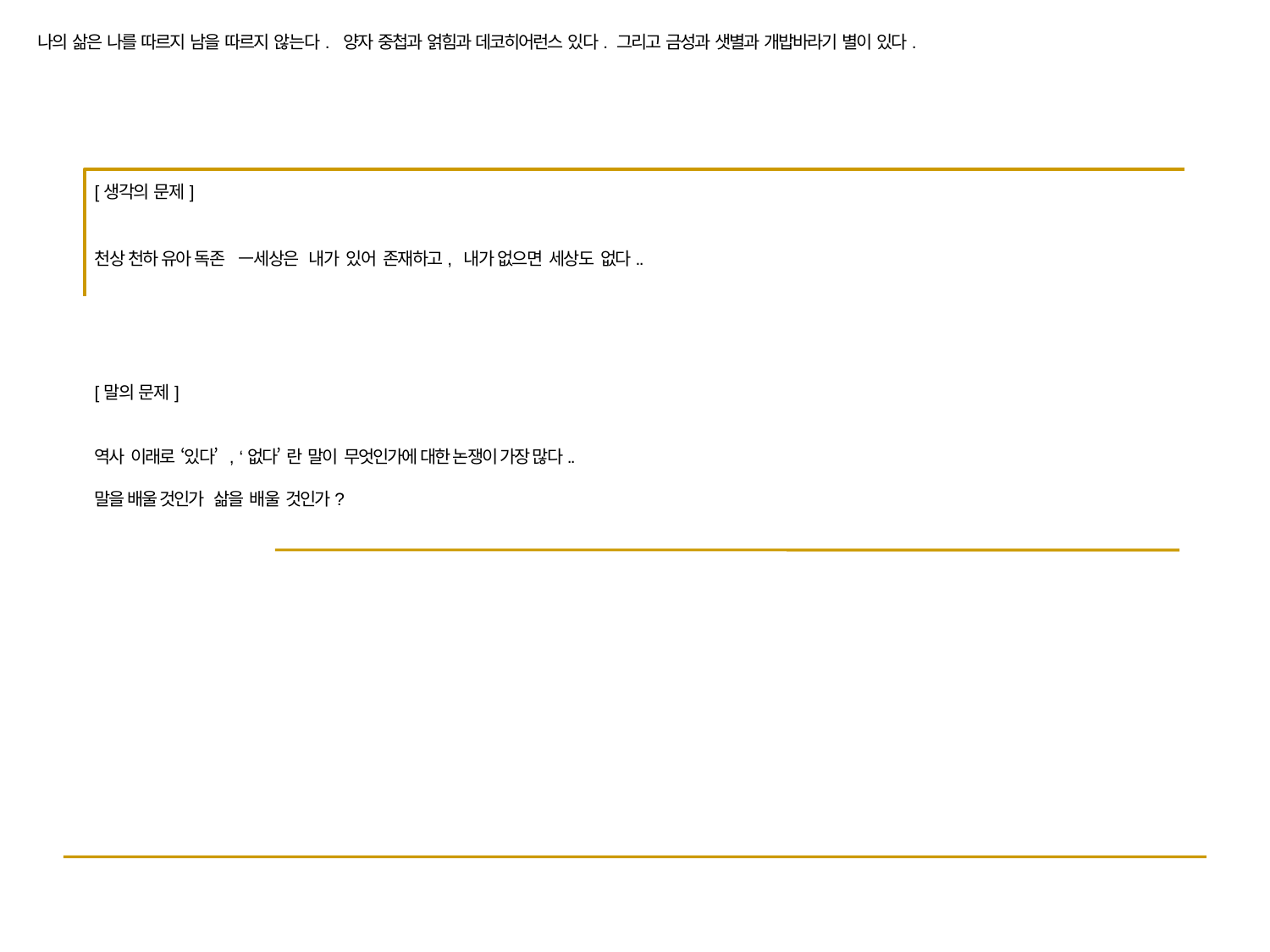

나의 삶은 나를 따르지 남을 따르지 않는다. 양자 중첩과 얽힘과 데코히어런스 있다. 그리고 금성과 샛별과 개밥바라기 별이 있다.

[생각의 문제]

천상 천하 유아 독존    ㅡ세상은   내가  있어  존재하고,  내가 없으면  세상도  없다..
[말의 문제]

역사  이래로  ‘있다’  ,  ‘없다’  란  말이  무엇인가에 대한 논쟁이 가장 많다..
말을 배울 것인가   삶을  배울  것인가?